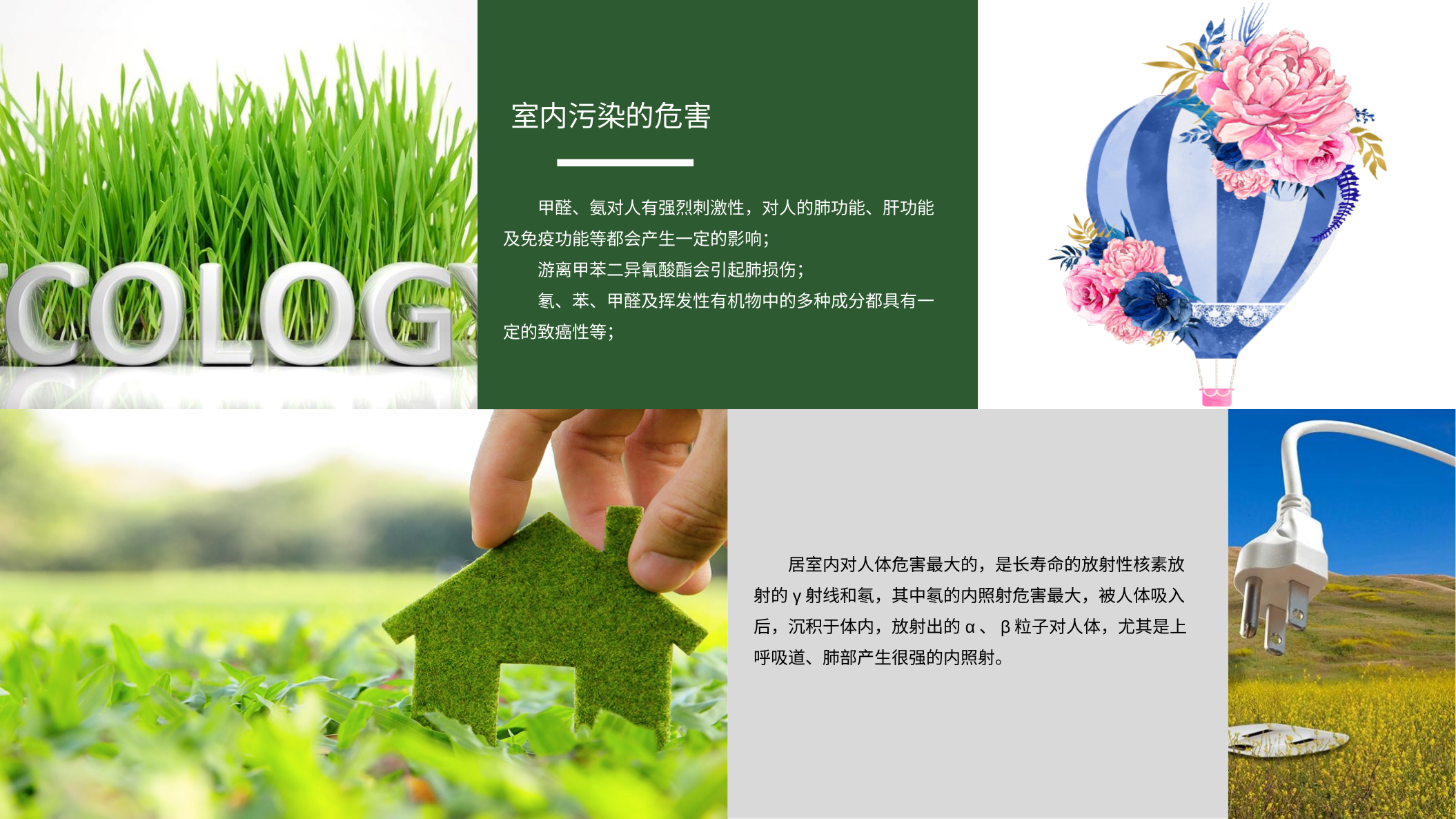

室内污染的危害

        甲醛、氨对人有强烈刺激性，对人的肺功能、肝功能及免疫功能等都会产生一定的影响；
        游离甲苯二异氰酸酯会引起肺损伤；
        氡、苯、甲醛及挥发性有机物中的多种成分都具有一定的致癌性等；

        居室内对人体危害最大的，是长寿命的放射性核素放射的γ射线和氡，其中氡的内照射危害最大，被人体吸入后，沉积于体内，放射出的α、β粒子对人体，尤其是上呼吸道、肺部产生很强的内照射。